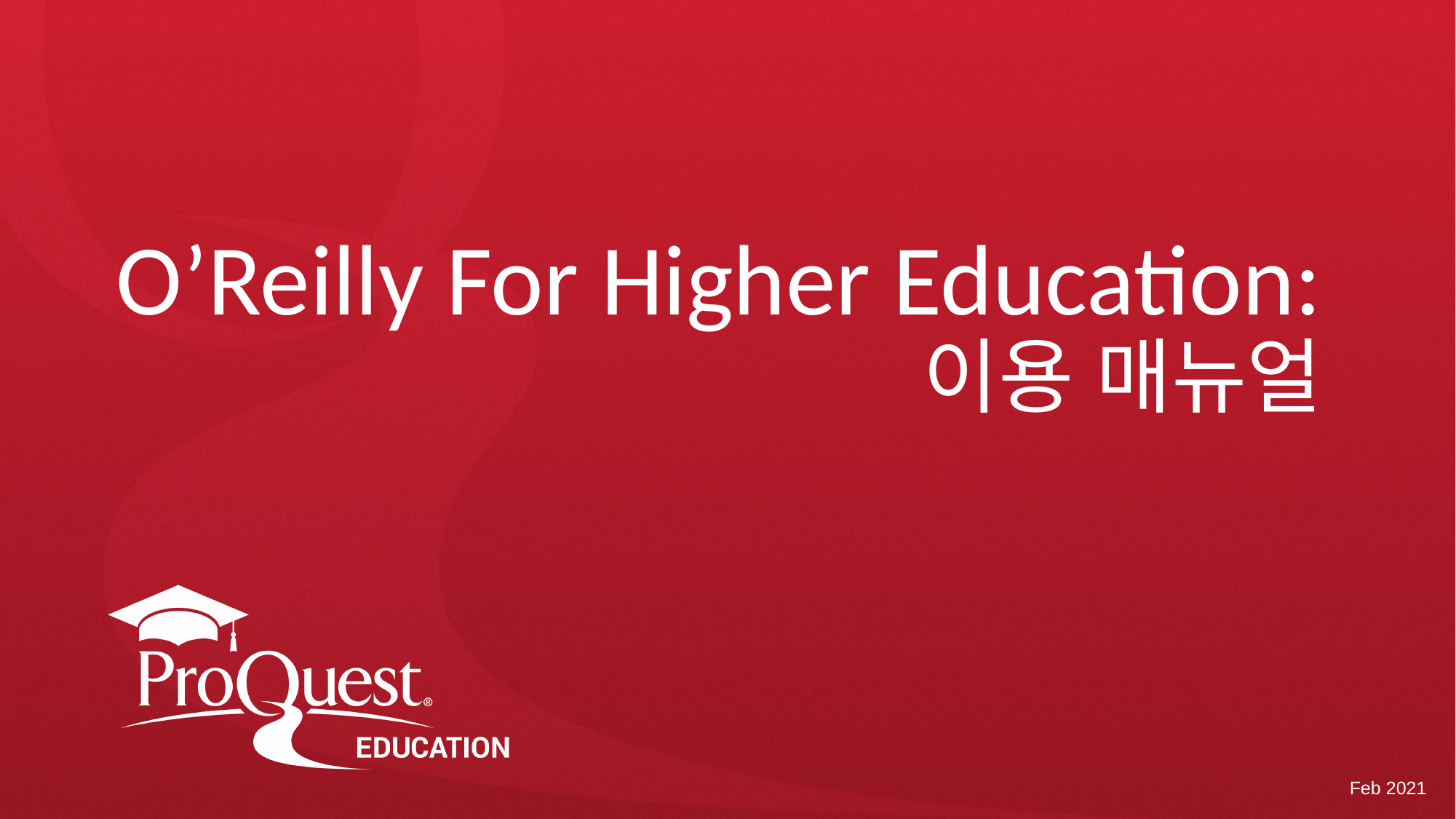

# O’Reilly For Higher Education: 이용 매뉴얼
Feb 2021